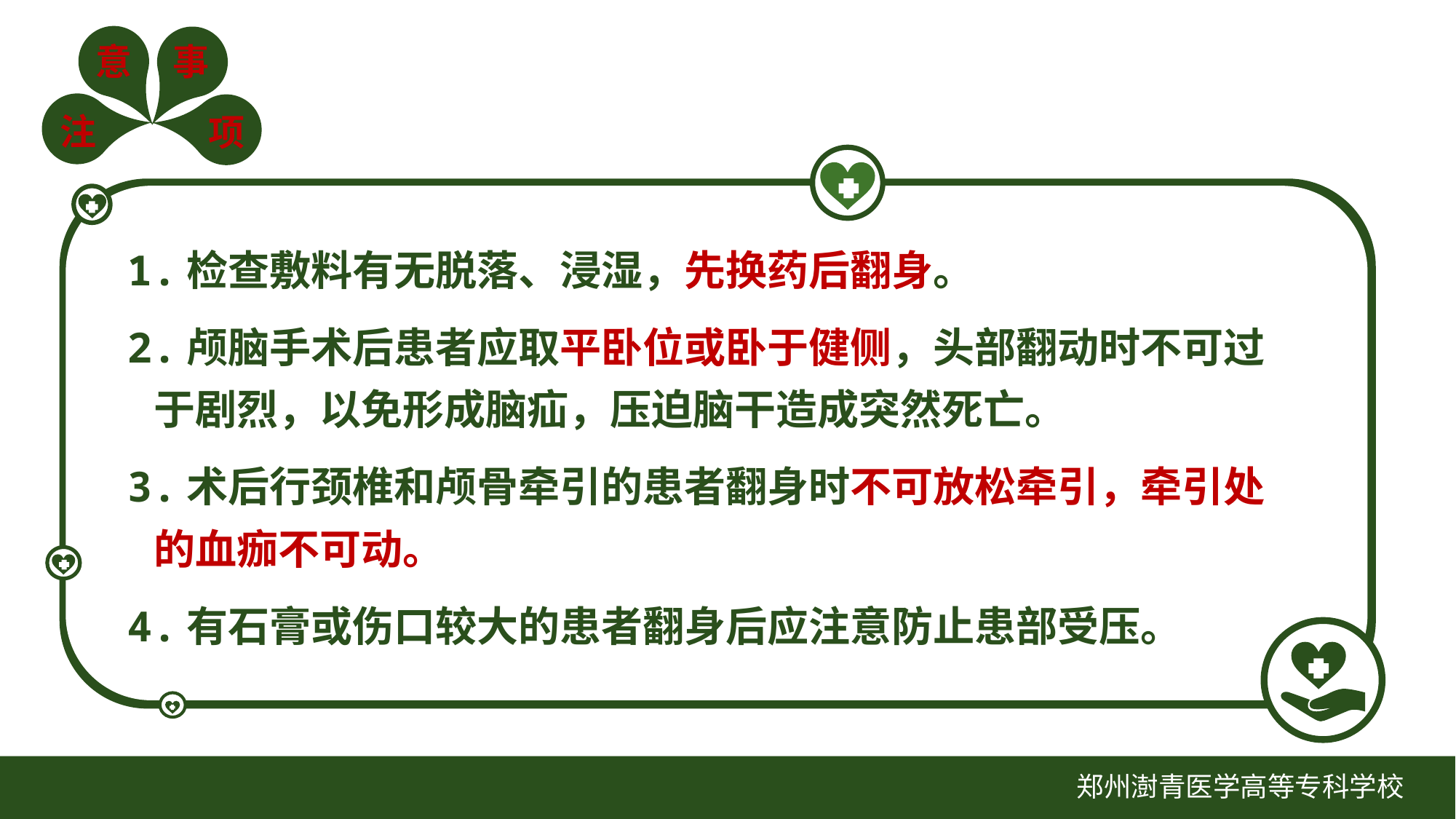

1.检查敷料有无脱落、浸湿，先换药后翻身。
2.颅脑手术后患者应取平卧位或卧于健侧，头部翻动时不可过于剧烈，以免形成脑疝，压迫脑干造成突然死亡。
3.术后行颈椎和颅骨牵引的患者翻身时不可放松牵引，牵引处的血痂不可动。
4.有石膏或伤口较大的患者翻身后应注意防止患部受压。
郑州澍青医学高等专科学校